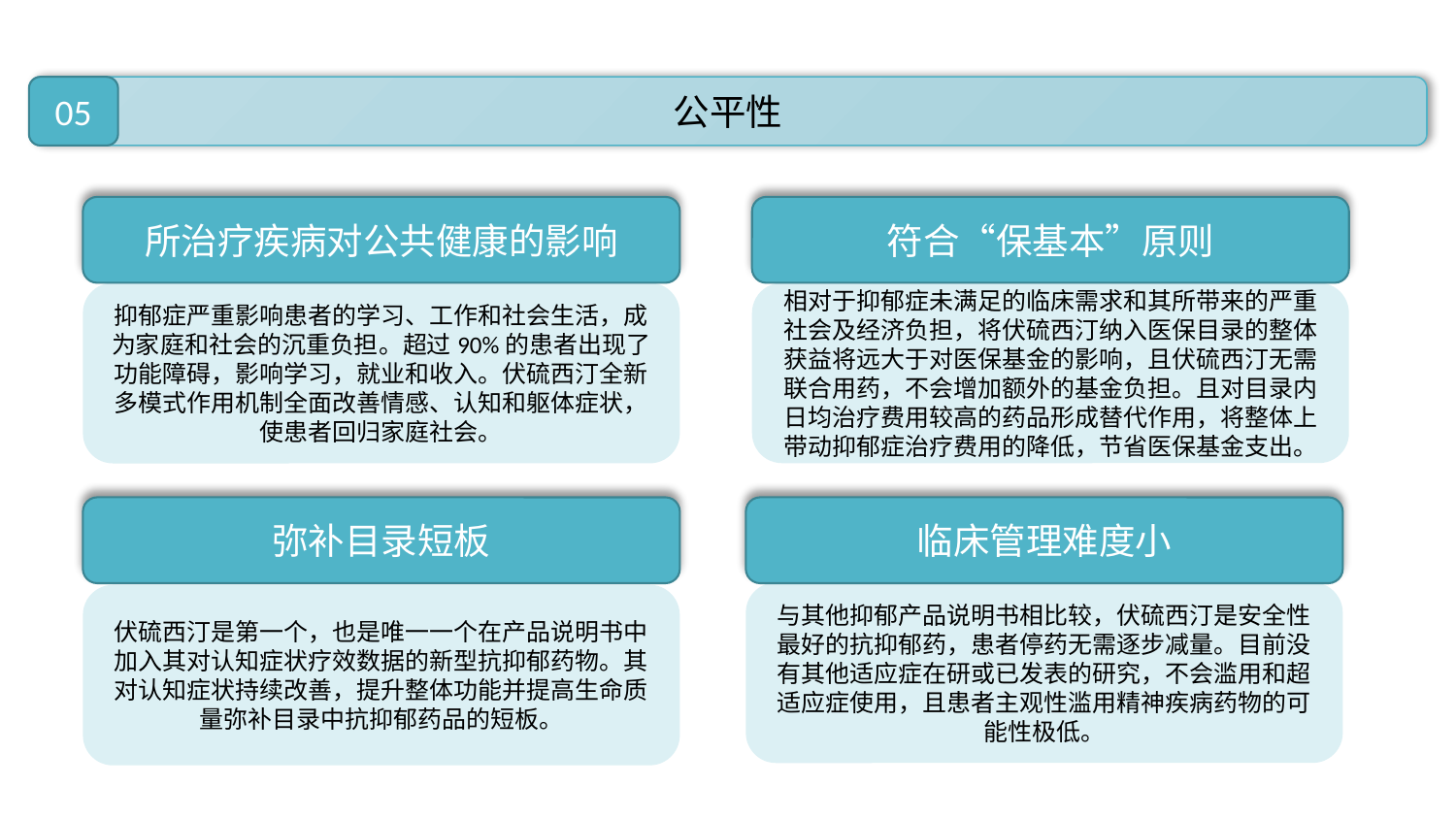

公平性
05
所治疗疾病对公共健康的影响
符合“保基本”原则
抑郁症严重影响患者的学习、工作和社会生活，成为家庭和社会的沉重负担。超过90%的患者出现了功能障碍，影响学习，就业和收入。伏硫西汀全新多模式作用机制全面改善情感、认知和躯体症状，使患者回归家庭社会。
相对于抑郁症未满足的临床需求和其所带来的严重社会及经济负担，将伏硫西汀纳入医保目录的整体获益将远大于对医保基金的影响，且伏硫西汀无需联合用药，不会增加额外的基金负担。且对目录内日均治疗费用较高的药品形成替代作用，将整体上带动抑郁症治疗费用的降低，节省医保基金支出。
弥补目录短板
临床管理难度小
与其他抑郁产品说明书相比较，伏硫西汀是安全性最好的抗抑郁药，患者停药无需逐步减量。目前没有其他适应症在研或已发表的研究，不会滥用和超适应症使用，且患者主观性滥用精神疾病药物的可能性极低。
伏硫西汀是第一个，也是唯一一个在产品说明书中加入其对认知症状疗效数据的新型抗抑郁药物。其对认知症状持续改善，提升整体功能并提高生命质量弥补目录中抗抑郁药品的短板。